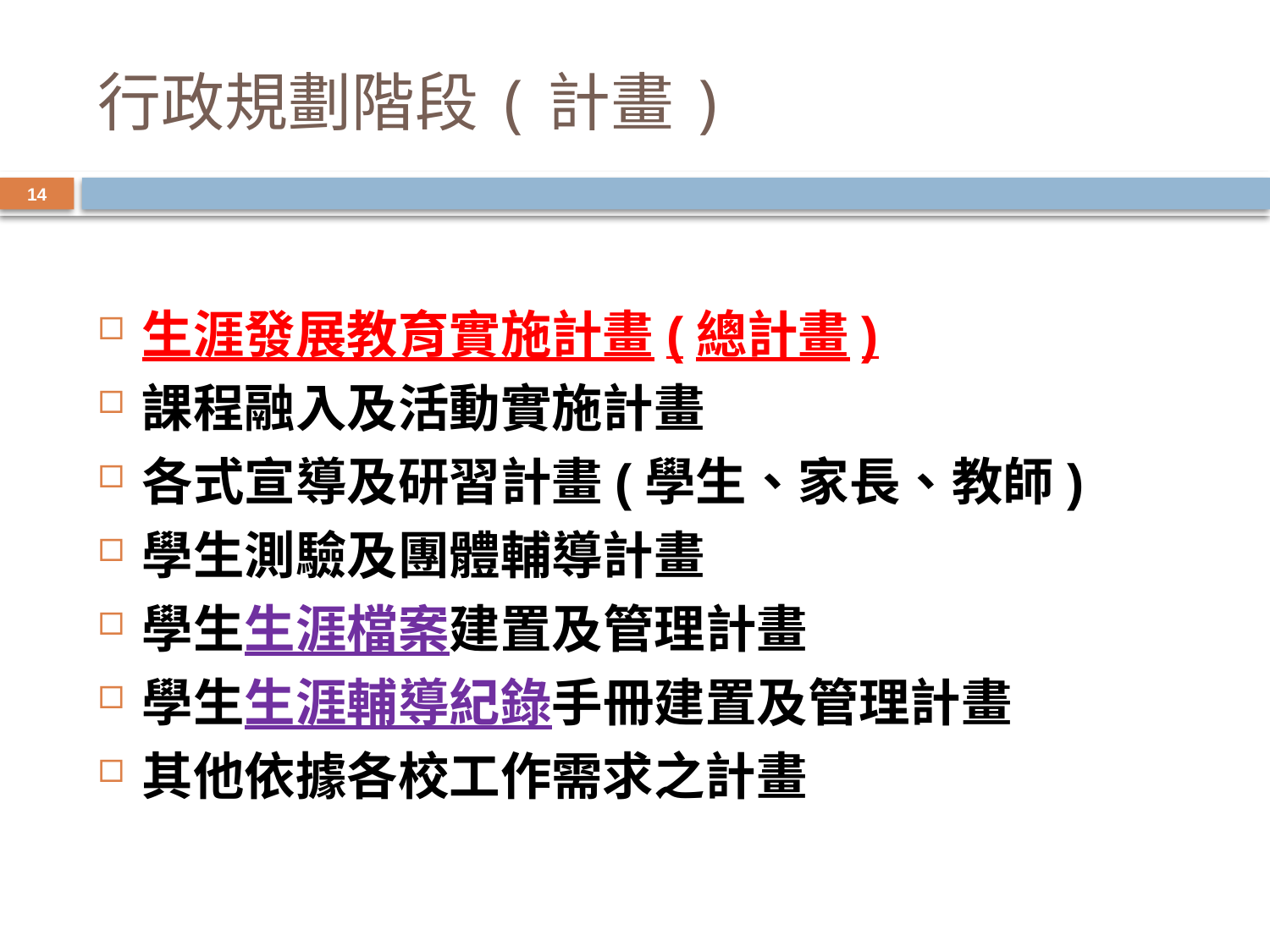

# 行政規劃階段(計畫)
14

生涯發展教育實施計畫(總計畫)
課程融入及活動實施計畫
各式宣導及研習計畫(學生、家長、教師)
學生測驗及團體輔導計畫
學生生涯檔案建置及管理計畫
學生生涯輔導紀錄手冊建置及管理計畫
其他依據各校工作需求之計畫